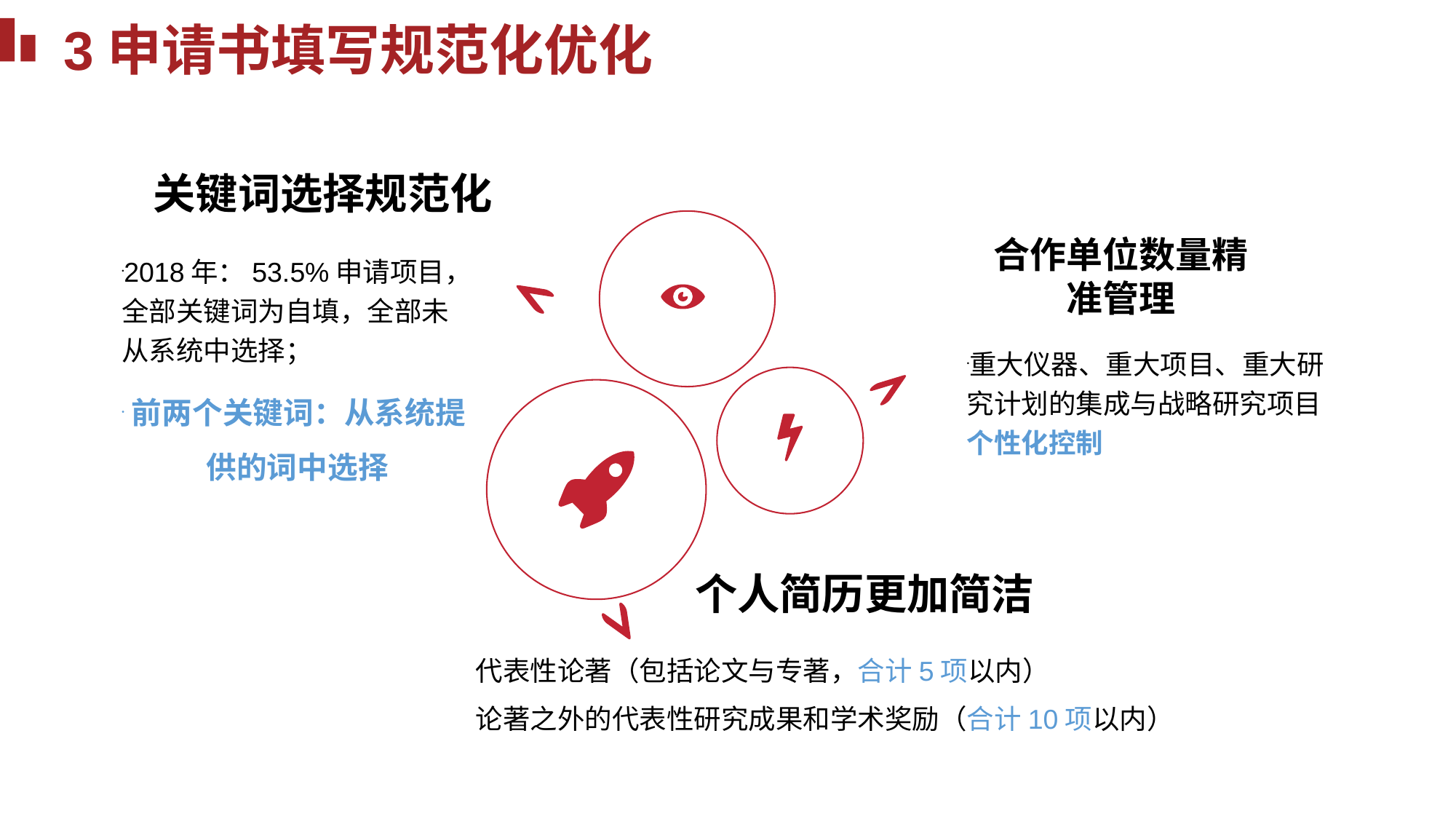

3申请书填写规范化优化

关键词选择规范化

合作单位数量精准管理
2018年：53.5%申请项目，全部关键词为自填，全部未从系统中选择；
前两个关键词：从系统提供的词中选择

重大仪器、重大项目、重大研究计划的集成与战略研究项目个性化控制

个人简历更加简洁

代表性论著（包括论文与专著，合计5项以内）
论著之外的代表性研究成果和学术奖励（合计10项以内）